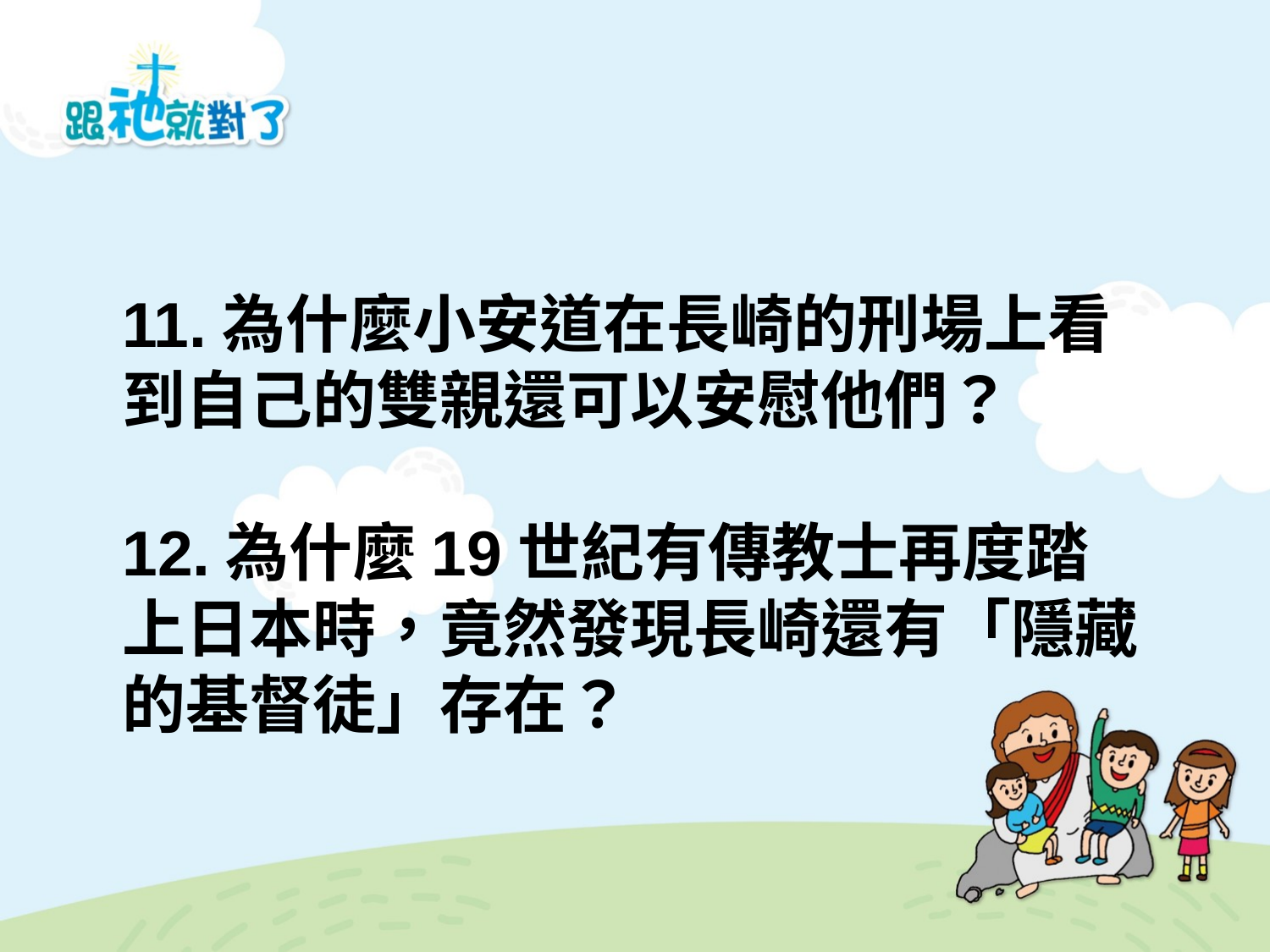

11.為什麼小安道在長崎的刑場上看到自己的雙親還可以安慰他們？

12.為什麼19世紀有傳教士再度踏上日本時，竟然發現長崎還有「隱藏的基督徒」存在？